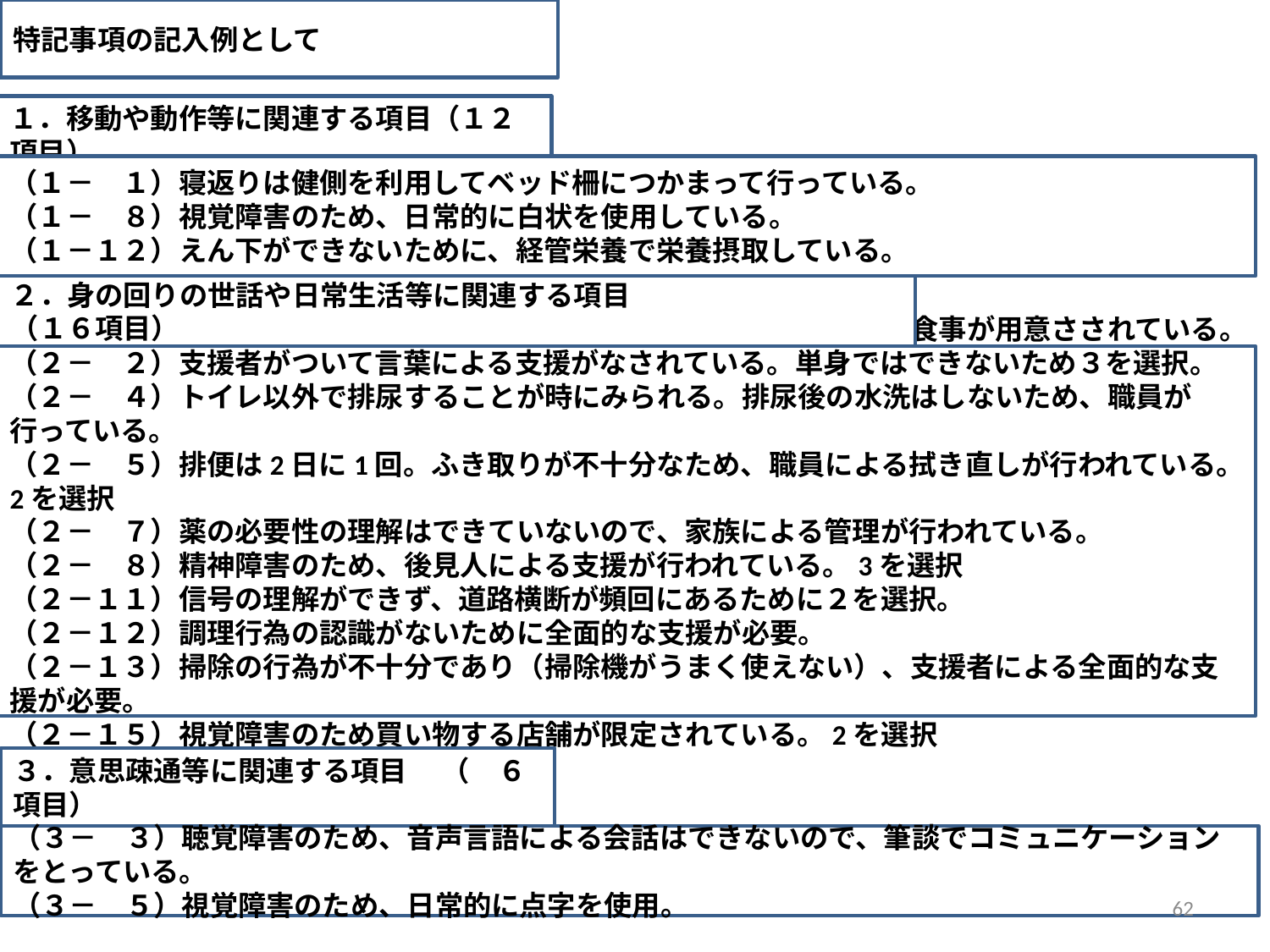

特記事項の記入例として
１．移動や動作等に関連する項目（１２項目）
（１－　１）寝返りは健側を利用してベッド柵につかまって行っている。
（１－　８）視覚障害のため、日常的に白状を使用している。
（１－１２）えん下ができないために、経管栄養で栄養摂取している。
２．身の回りの世話や日常生活等に関連する項目　　　　　　　　　（１６項目）
（２－　１）食事用具の使い方が十分でないため、一口大にカットした食事が用意さされている。
（２－　２）支援者がついて言葉による支援がなされている。単身ではできないため３を選択。
（２－　４）トイレ以外で排尿することが時にみられる。排尿後の水洗はしないため、職員が行っている。
（２－　５）排便は2日に1回。ふき取りが不十分なため、職員による拭き直しが行われている。2を選択
（２－　７）薬の必要性の理解はできていないので、家族による管理が行われている。
（２－　８）精神障害のため、後見人による支援が行われている。3を選択
（２－１１）信号の理解ができず、道路横断が頻回にあるために２を選択。
（２－１２）調理行為の認識がないために全面的な支援が必要。
（２－１３）掃除の行為が不十分であり（掃除機がうまく使えない）、支援者による全面的な支援が必要。
（２－１５）視覚障害のため買い物する店舗が限定されている。2を選択
３．意思疎通等に関連する項目　 （　６項目）
（３－　３）聴覚障害のため、音声言語による会話はできないので、筆談でコミュニケーションをとっている。
（３－　５）視覚障害のため、日常的に点字を使用。
62